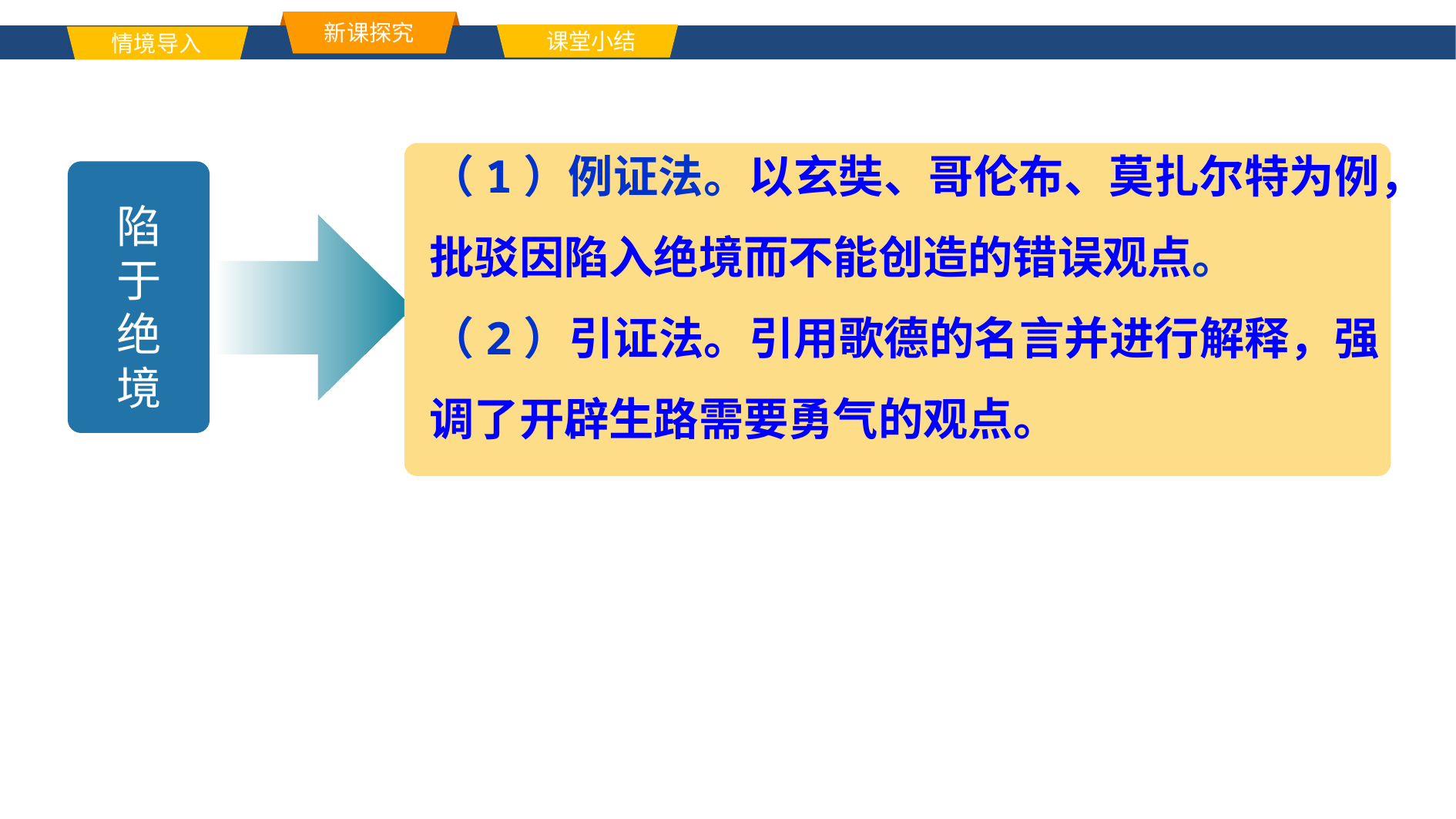

新课探究
课堂小结

情境导入

单击此处添加标题文本内容
（1）例证法。以玄奘、哥伦布、莫扎尔特为例，批驳因陷入绝境而不能创造的错误观点。
（2）引证法。引用歌德的名言并进行解释，强调了开辟生路需要勇气的观点。

陷
于
绝
境